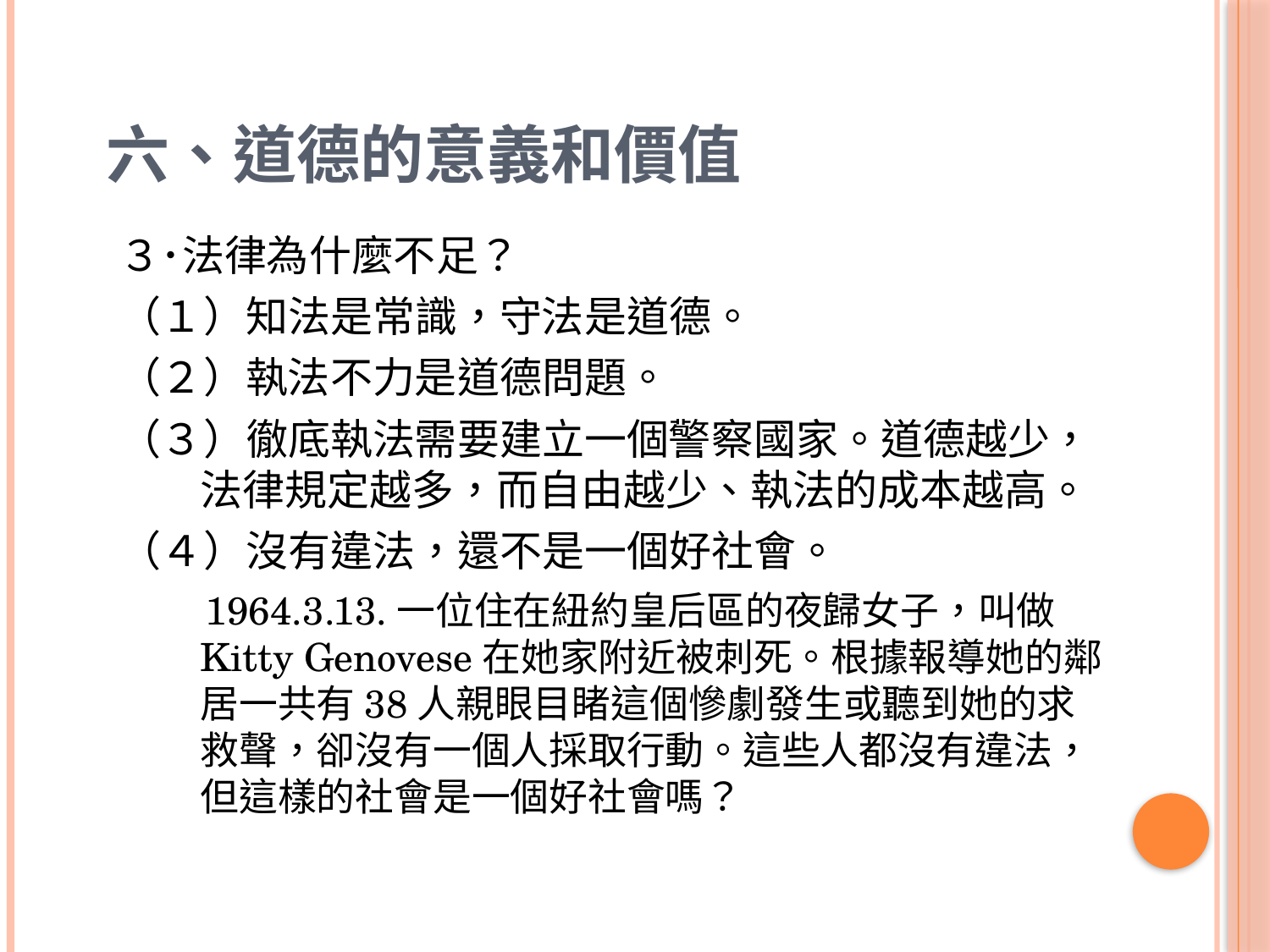

# 六、道德的意義和價值
　３･法律為什麼不足？
　（１）知法是常識，守法是道德。
　（２）執法不力是道德問題。
　（３）徹底執法需要建立一個警察國家。道德越少，法律規定越多，而自由越少、執法的成本越高。
　（４）沒有違法，還不是一個好社會。
            1964.3.13.一位住在紐約皇后區的夜歸女子，叫做Kitty Genovese在她家附近被刺死。根據報導她的鄰居一共有38人親眼目睹這個慘劇發生或聽到她的求救聲，卻沒有一個人採取行動。這些人都沒有違法，但這樣的社會是一個好社會嗎？